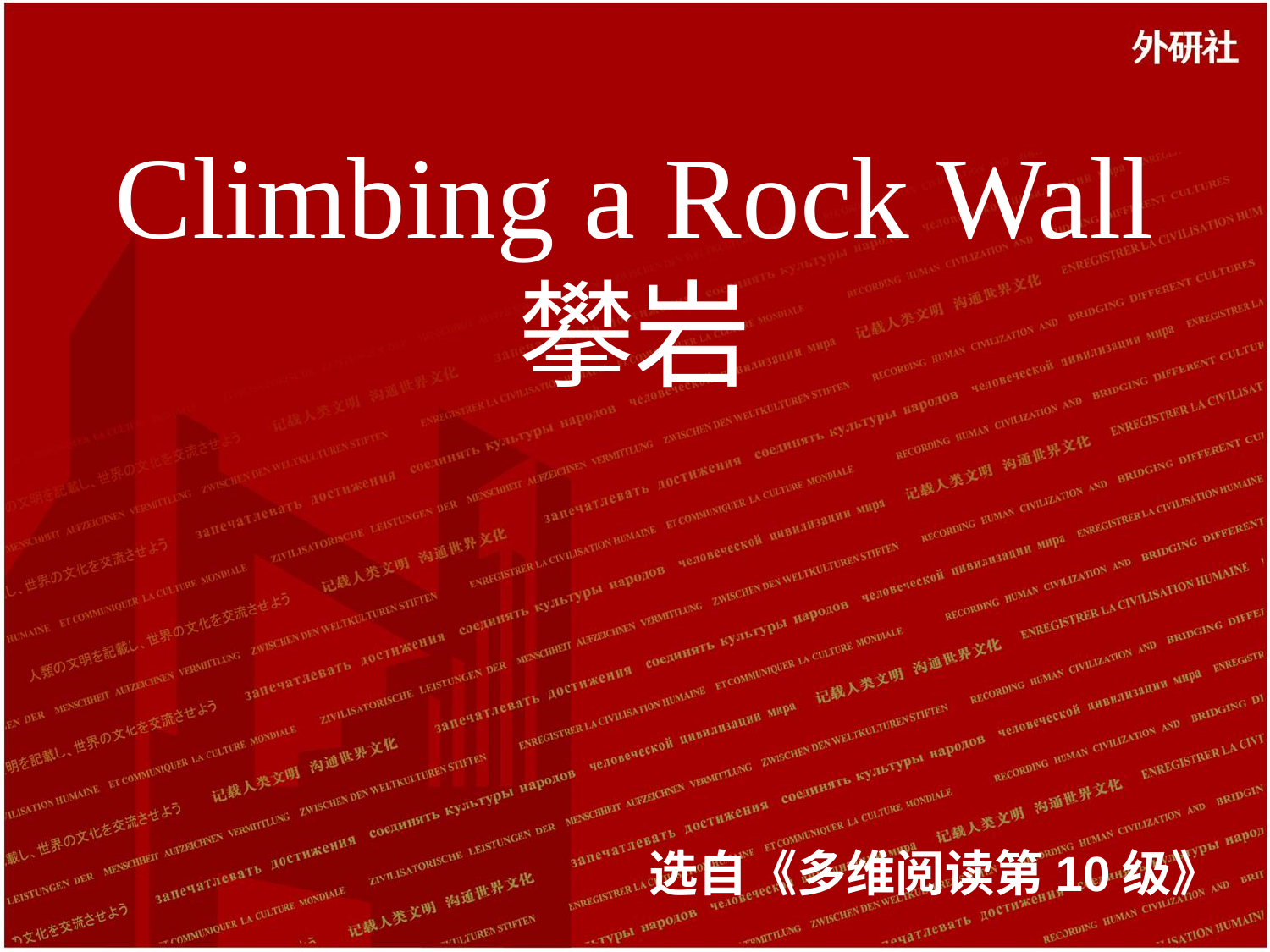

# Climbing a Rock Wall 攀岩
选自《多维阅读第10级》